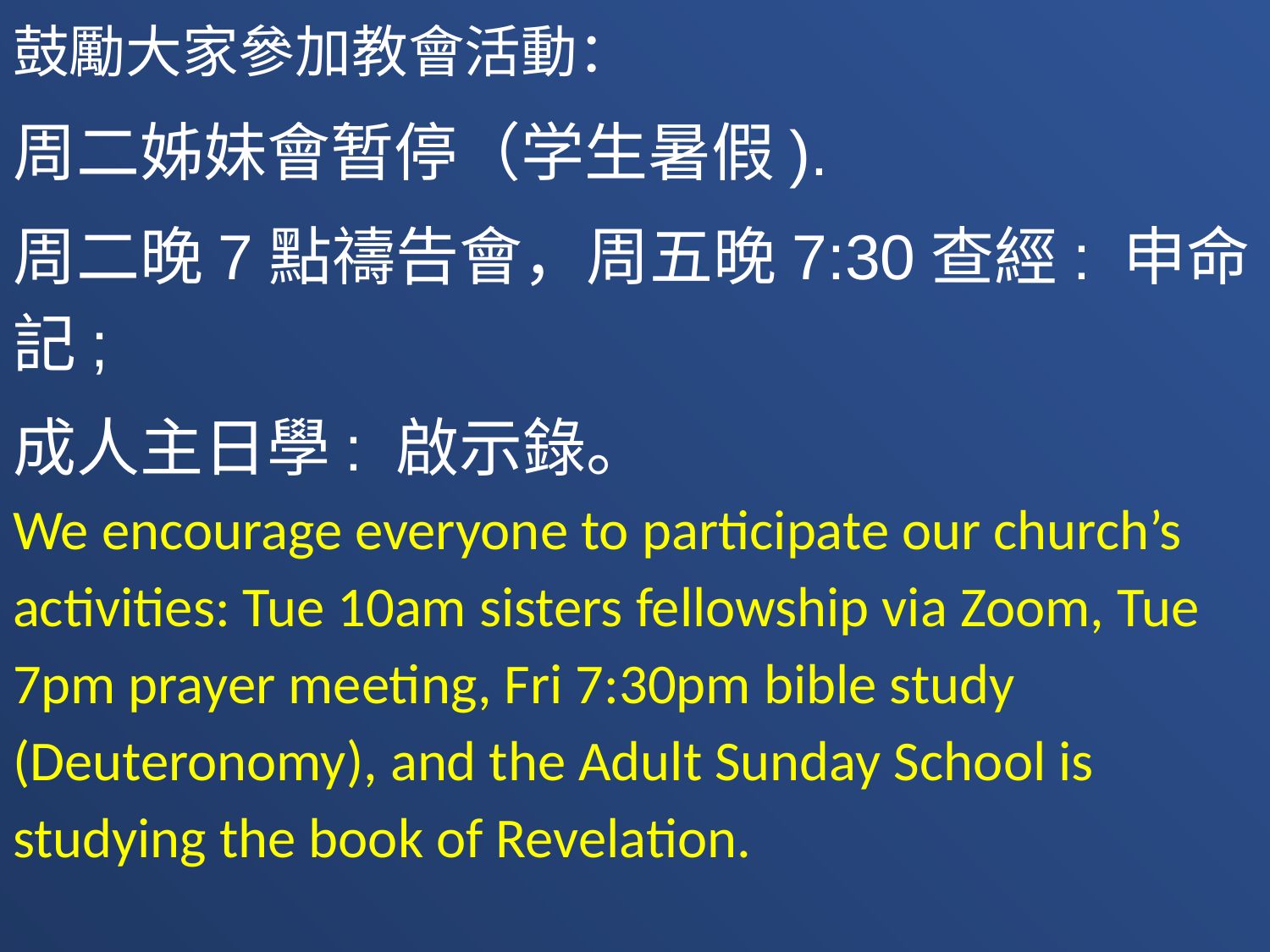

鼓勵大家參加教會活動：
周二姊妹會暂停（学生暑假).
周二晚7點禱告會，周五晚7:30查經: 申命記;
成人主日學: 啟示錄。
We encourage everyone to participate our church’s activities: Tue 10am sisters fellowship via Zoom, Tue 7pm prayer meeting, Fri 7:30pm bible study (Deuteronomy), and the Adult Sunday School is studying the book of Revelation.